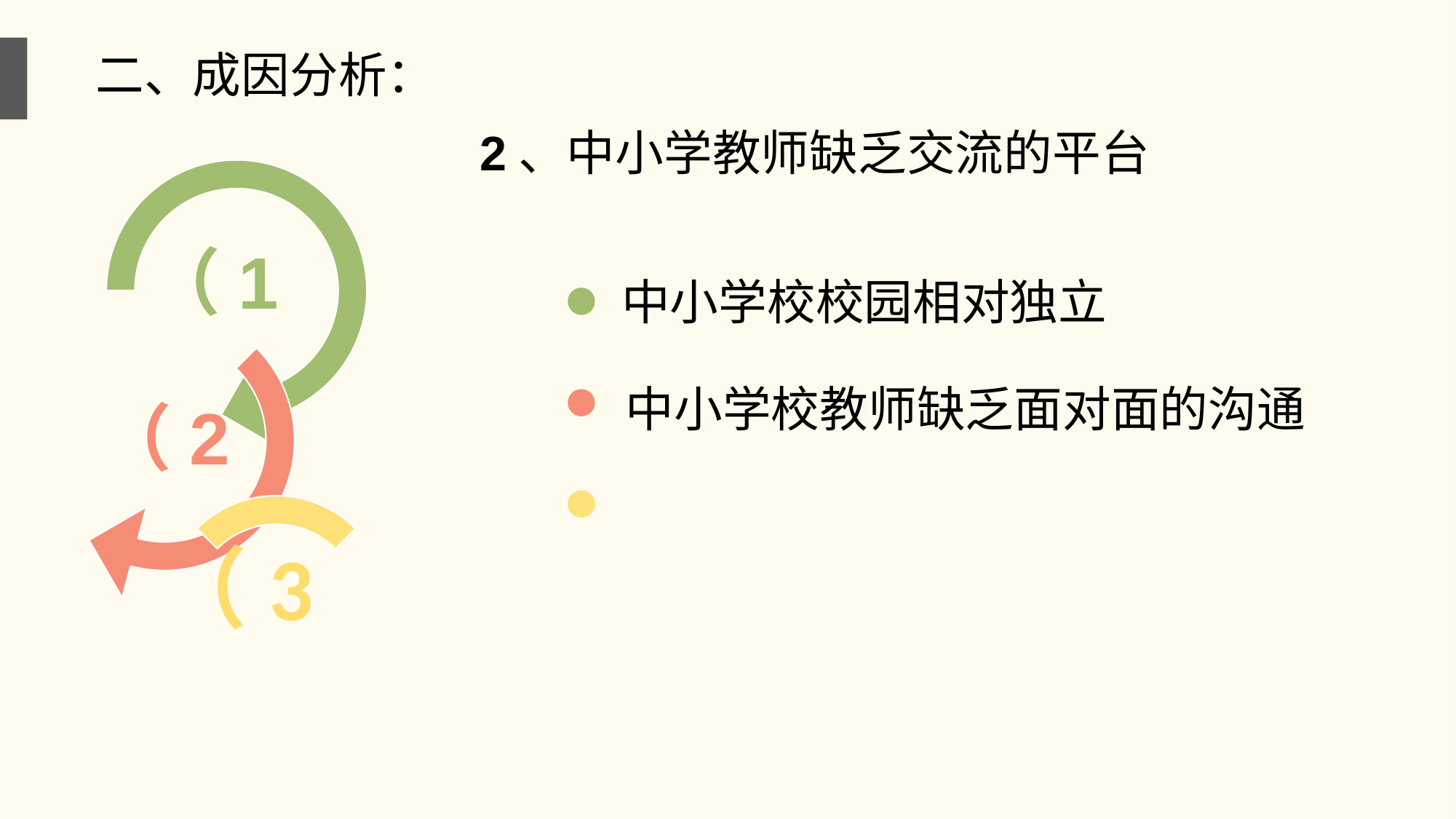

二、成因分析：
2、中小学教师缺乏交流的平台

（1
中小学校校园相对独立

中小学校教师缺乏面对面的沟通

（2

（3